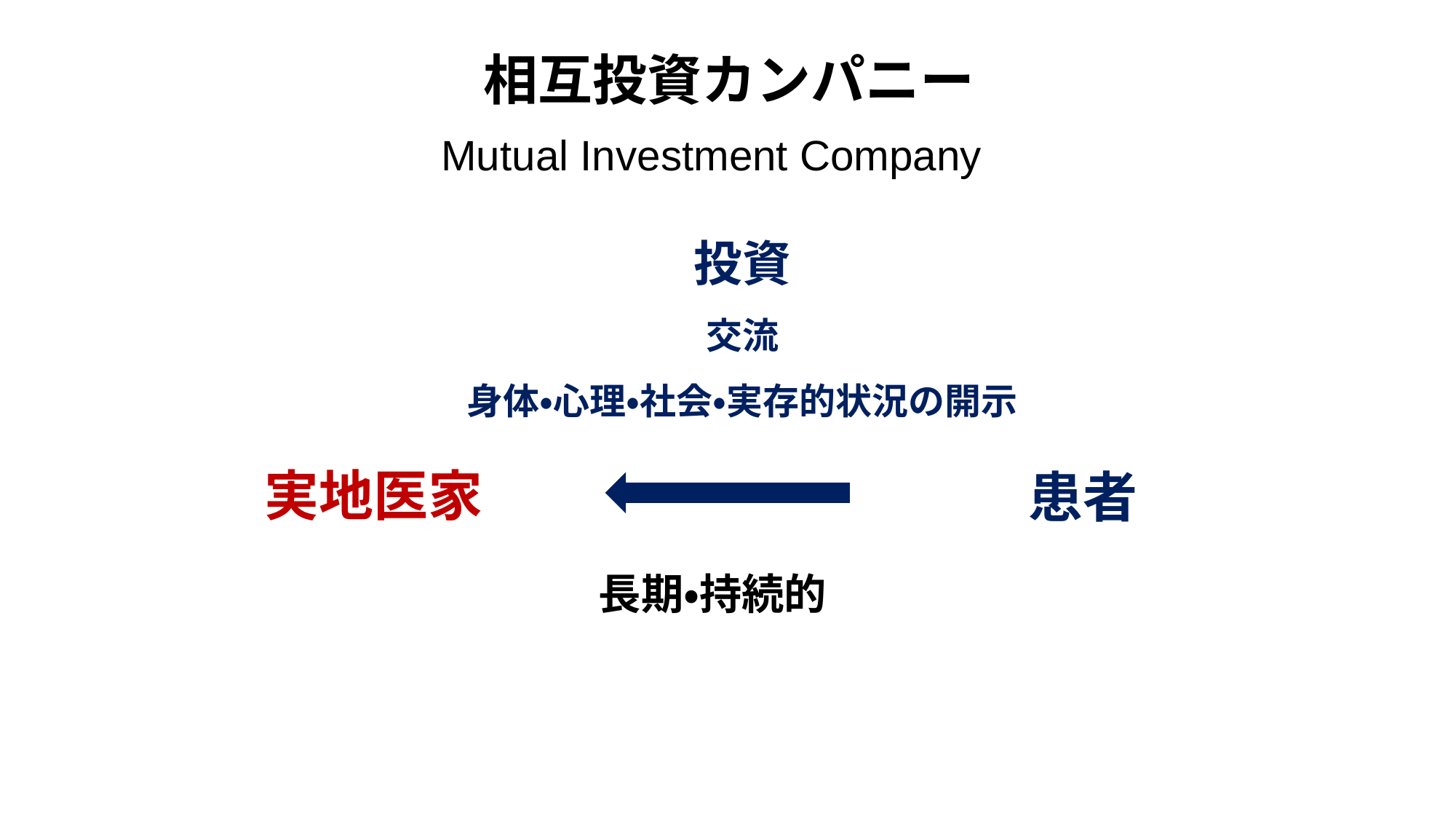

相互投資カンパニー
Mutual Investment Company
投資
交流
身体・心理・社会・実存的状況の開示

実地医家
患者
長期・持続的